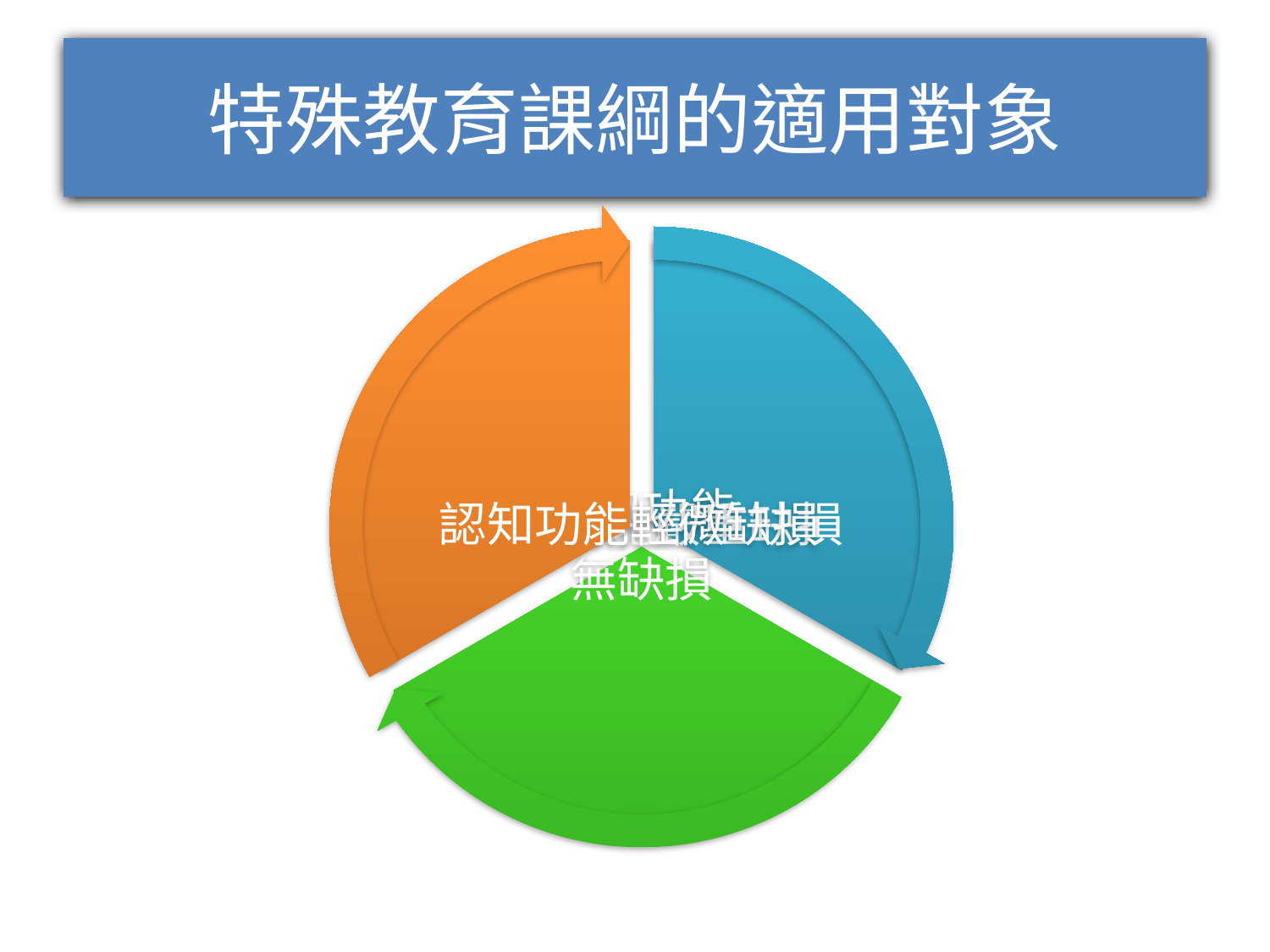

# 特殊教育課綱的適用對象
認知功能嚴重缺損
認知功能
無缺損
認知功能輕微缺損